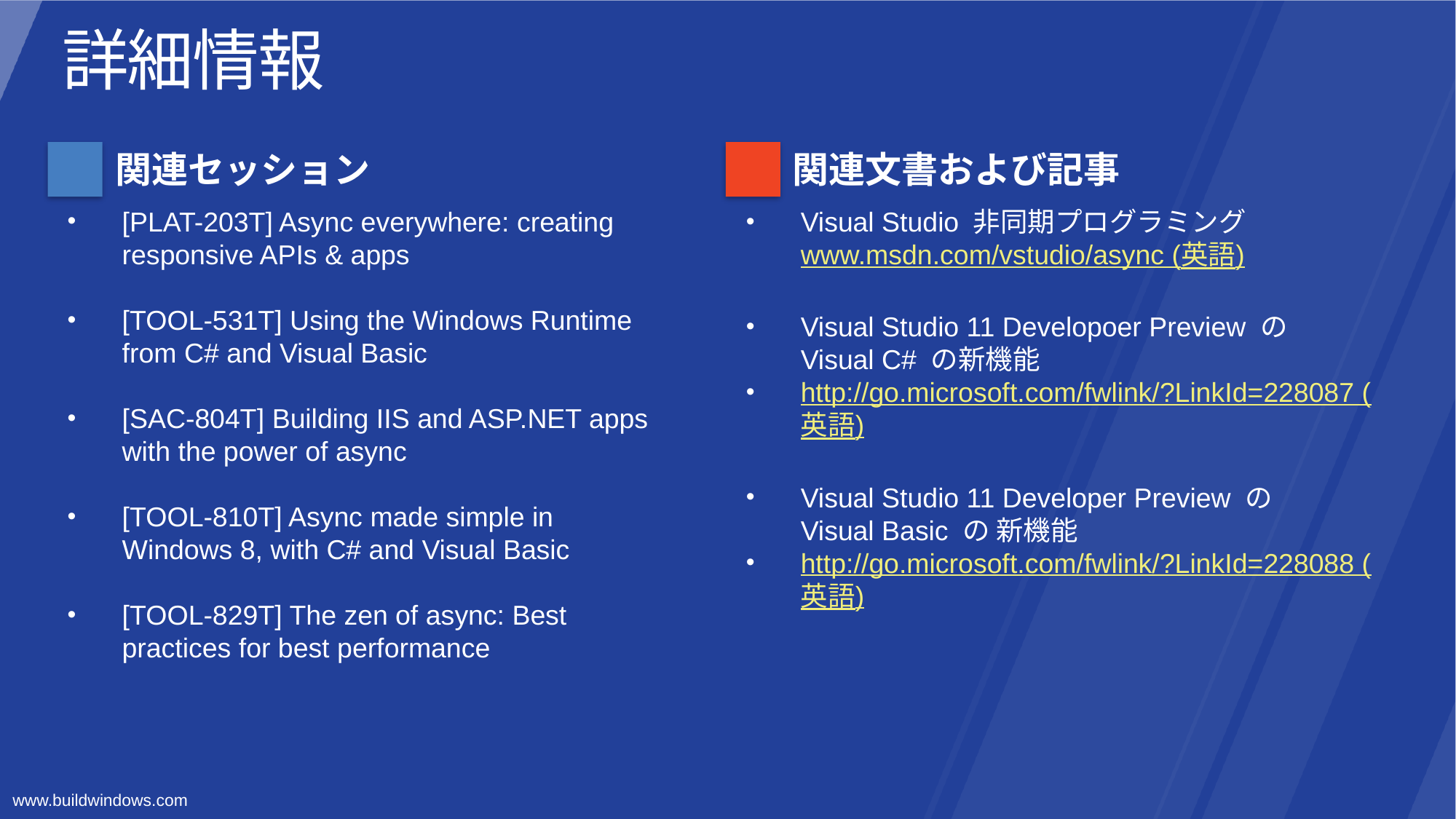

# 詳細情報
関連セッション
関連文書および記事

[PLAT-203T] Async everywhere: creating responsive APIs & apps

[TOOL-531T] Using the Windows Runtime from C# and Visual Basic

[SAC-804T] Building IIS and ASP.NET apps with the power of async

[TOOL-810T] Async made simple in Windows 8, with C# and Visual Basic

[TOOL-829T] The zen of async: Best practices for best performance

Visual Studio 非同期プログラミング
www.msdn.com/vstudio/async (英語)

Visual Studio 11 Developoer Preview の
Visual C# の新機能
http://go.microsoft.com/fwlink/?LinkId=228087 (英語)

Visual Studio 11 Developer Preview の
Visual Basic の 新機能
http://go.microsoft.com/fwlink/?LinkId=228088 (英語)